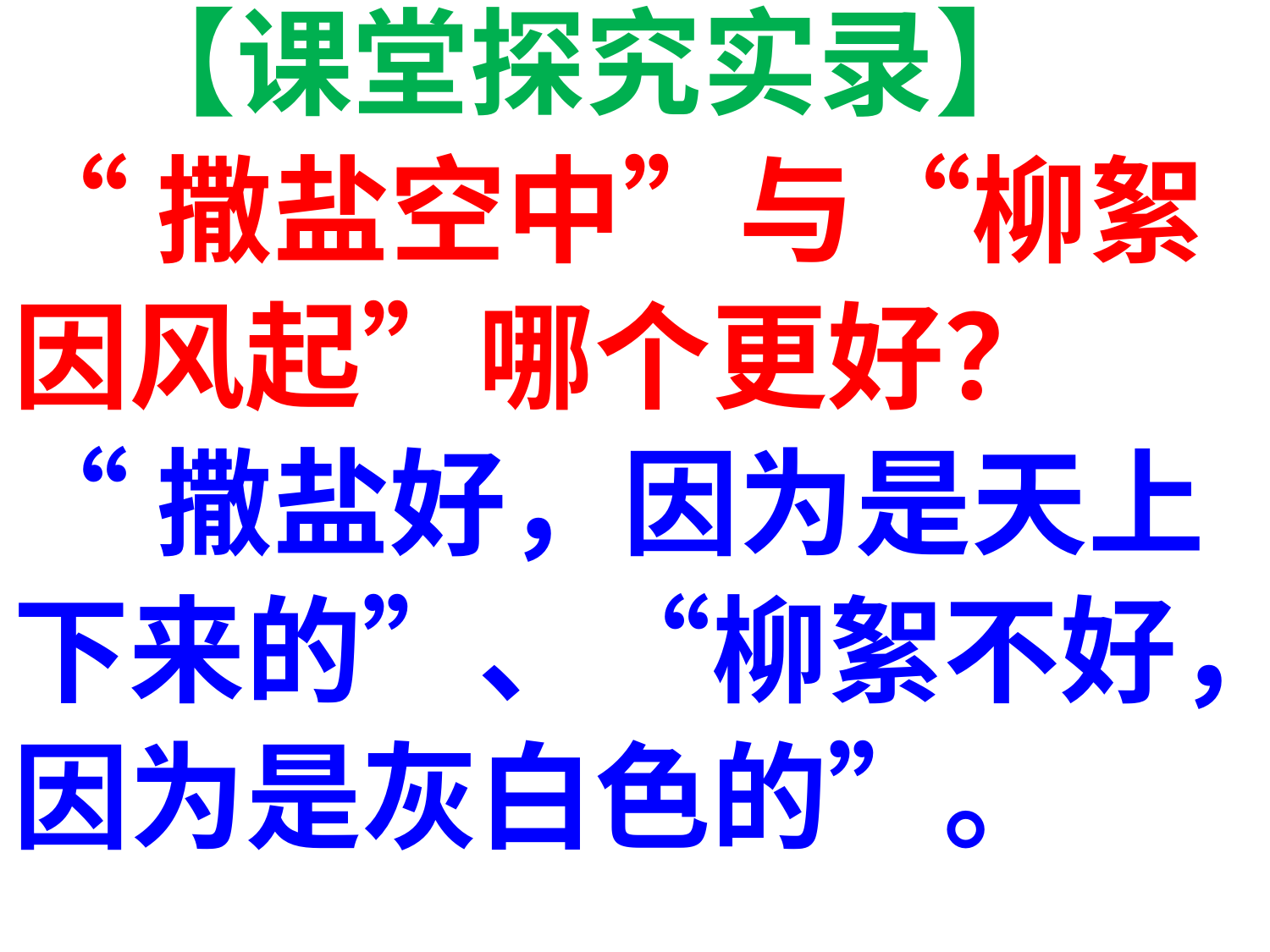

【课堂探究实录】
“撒盐空中”与“柳絮
因风起”哪个更好？
“撒盐好，因为是天上
下来的”、“柳絮不好，
因为是灰白色的”。